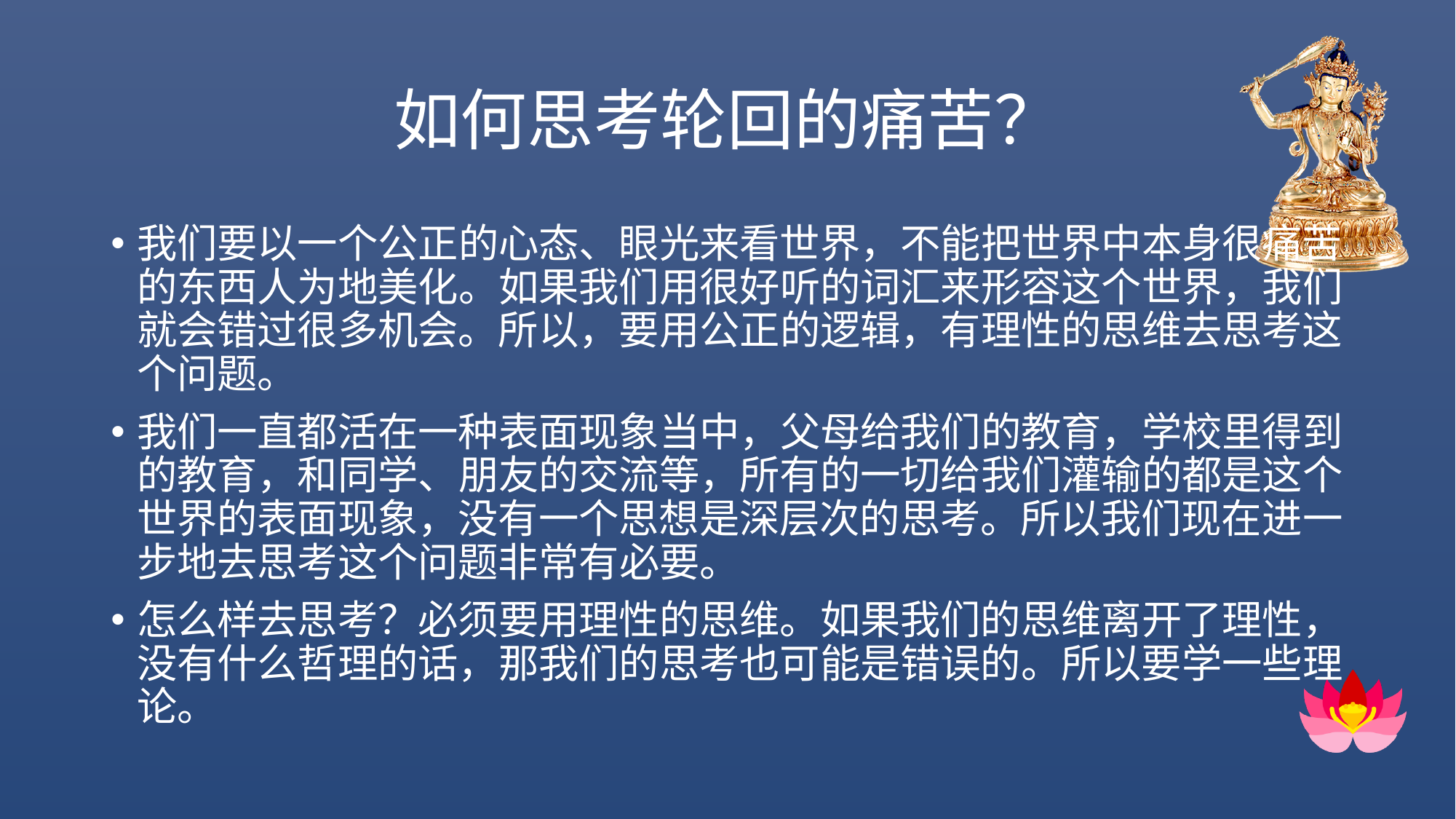

# 如何思考轮回的痛苦？
我们要以一个公正的心态、眼光来看世界，不能把世界中本身很痛苦的东西人为地美化。如果我们用很好听的词汇来形容这个世界，我们就会错过很多机会。所以，要用公正的逻辑，有理性的思维去思考这个问题。
我们一直都活在一种表面现象当中，父母给我们的教育，学校里得到的教育，和同学、朋友的交流等，所有的一切给我们灌输的都是这个世界的表面现象，没有一个思想是深层次的思考。所以我们现在进一步地去思考这个问题非常有必要。
怎么样去思考？必须要用理性的思维。如果我们的思维离开了理性，没有什么哲理的话，那我们的思考也可能是错误的。所以要学一些理论。